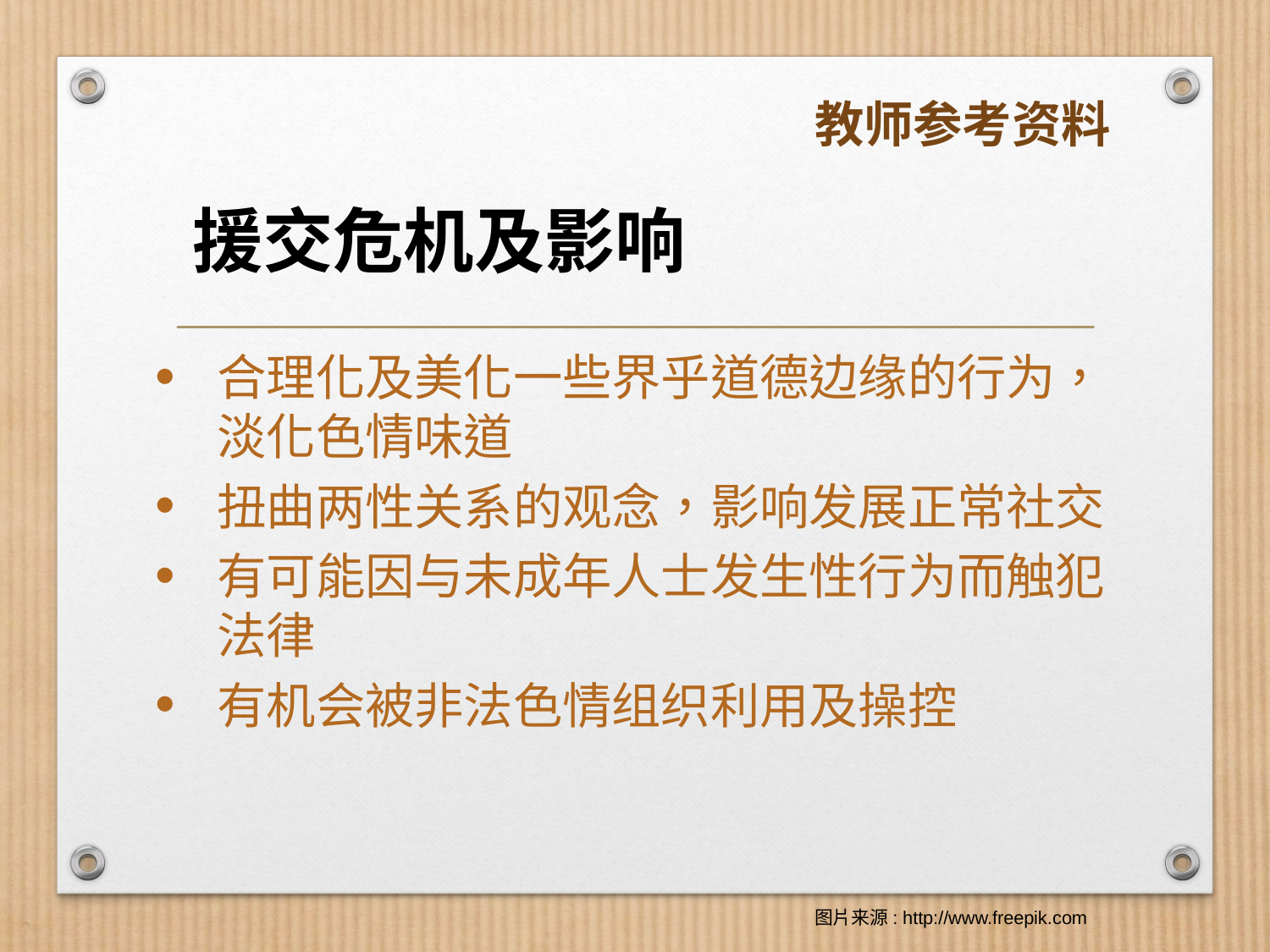

教师参考资料
# 援交危机及影响
合理化及美化一些界乎道德边缘的行为，淡化色情味道
扭曲两性关系的观念，影响发展正常社交
有可能因与未成年人士发生性行为而触犯法律
有机会被非法色情组织利用及操控

图片来源: http://www.freepik.com